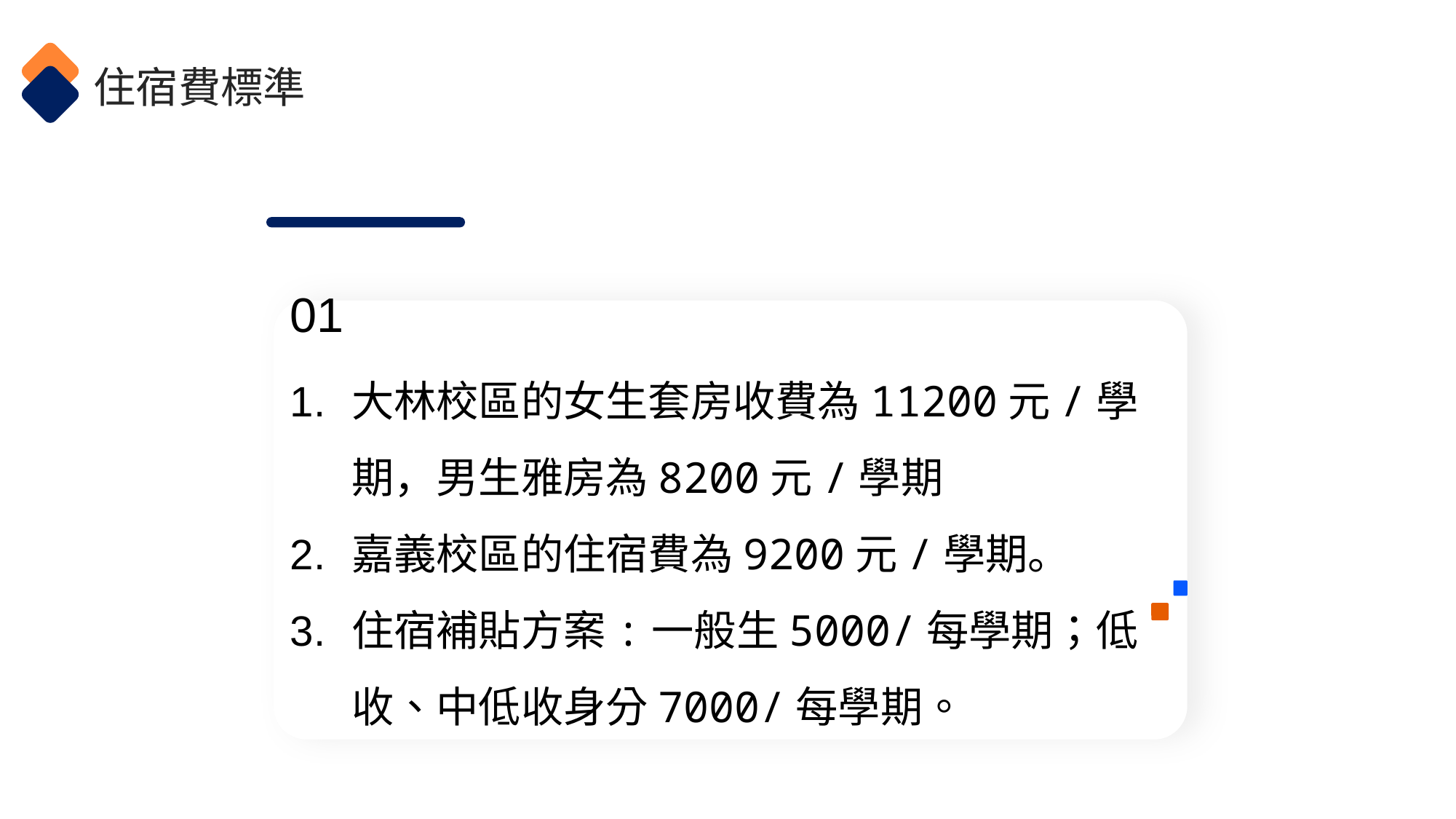

住宿費標準

01

大林校區的女生套房收費為11200元/學期，男生雅房為8200元/學期
嘉義校區的住宿費為9200元/學期。
住宿補貼方案:一般生5000/每學期；低收、中低收身分7000/每學期。